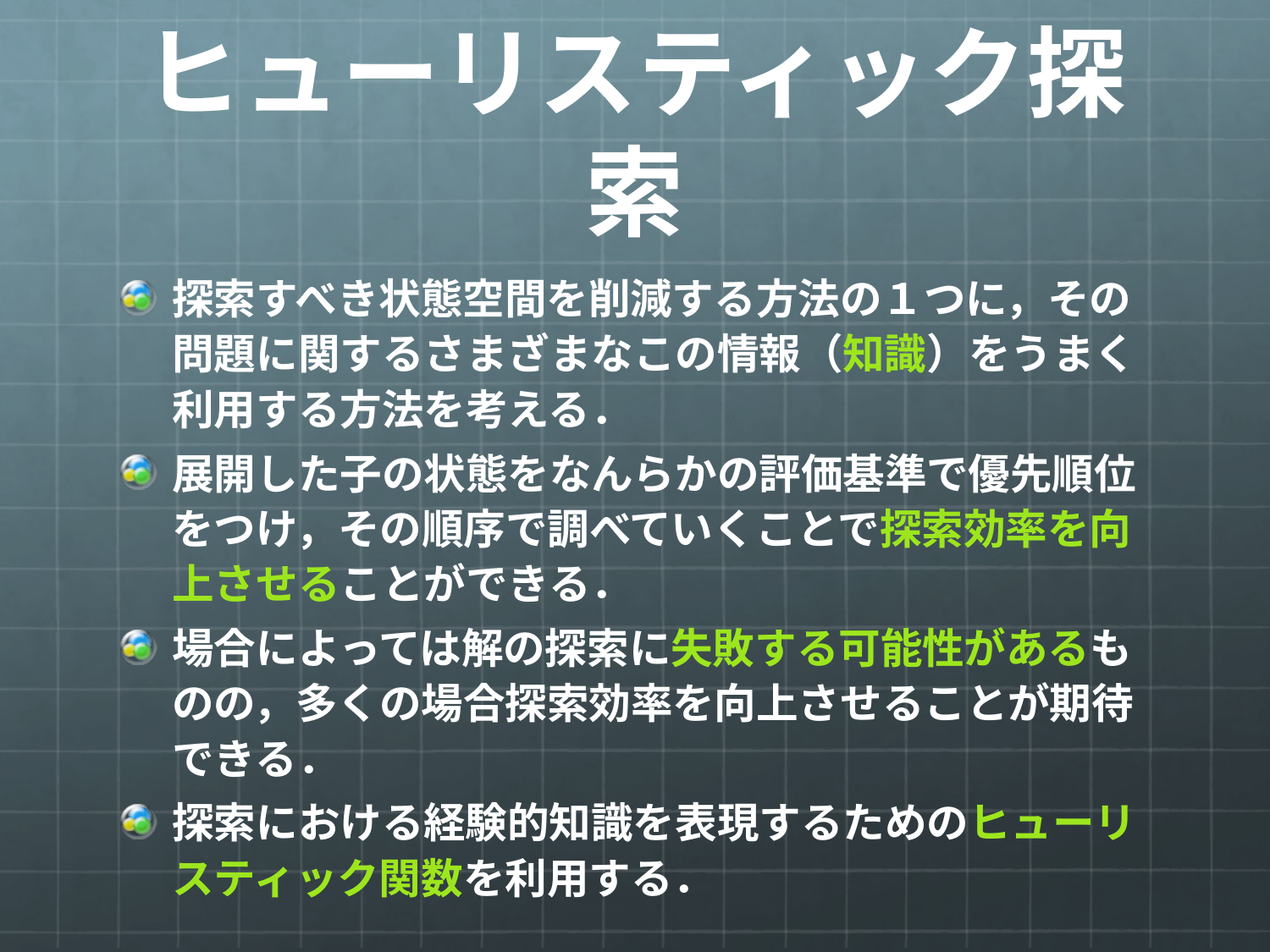

# ヒューリスティック探索
探索すべき状態空間を削減する方法の１つに，その問題に関するさまざまなこの情報（知識）をうまく利用する方法を考える．
展開した子の状態をなんらかの評価基準で優先順位をつけ，その順序で調べていくことで探索効率を向上させることができる．
場合によっては解の探索に失敗する可能性があるものの，多くの場合探索効率を向上させることが期待できる．
探索における経験的知識を表現するためのヒューリスティック関数を利用する．